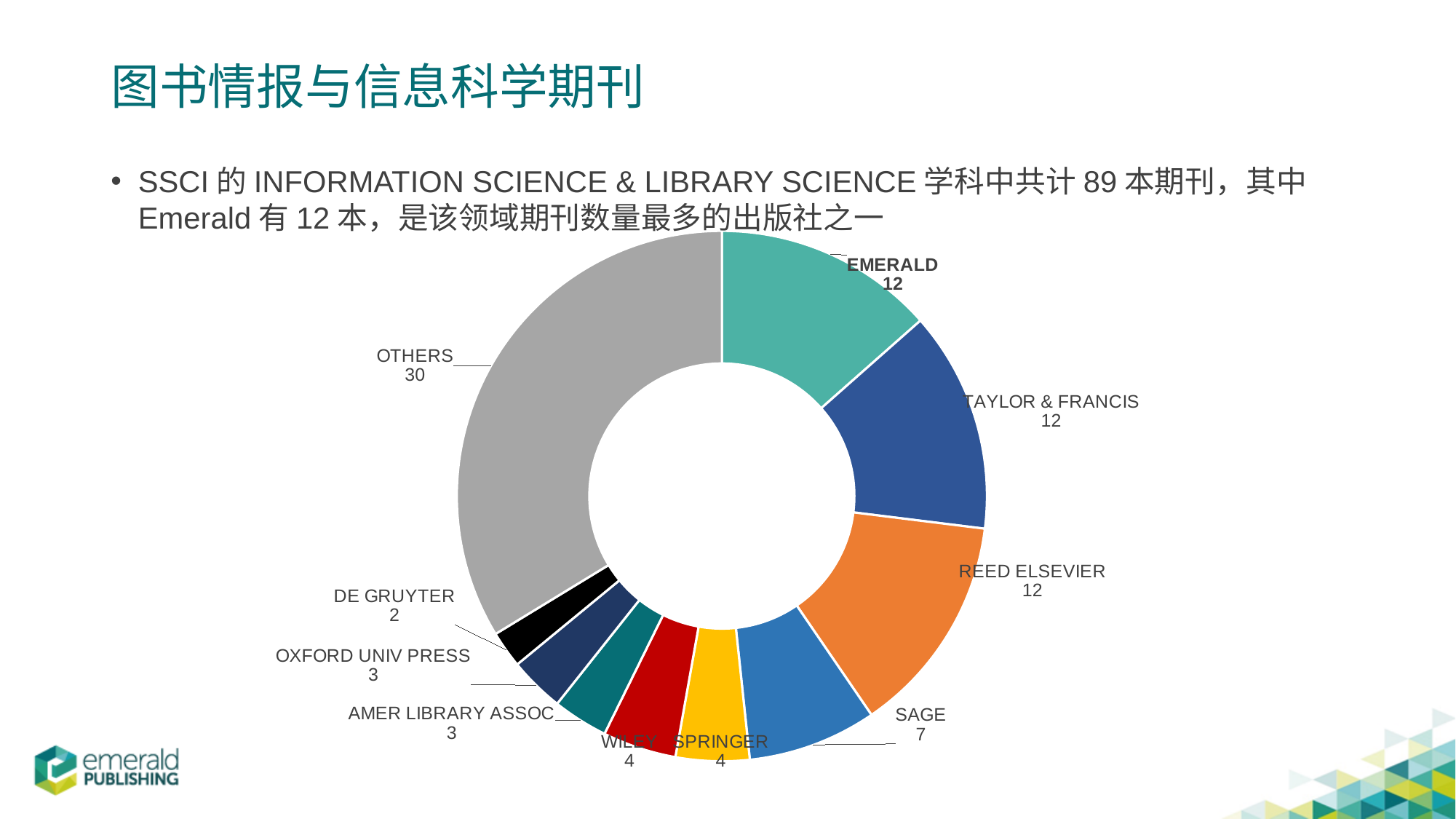

# 图书情报与信息科学期刊
SSCI的INFORMATION SCIENCE & LIBRARY SCIENCE学科中共计89本期刊，其中Emerald有12本，是该领域期刊数量最多的出版社之一

### Chart

| Category | 数量 |
|---|---|
| EMERALD | 12.0 |
| TAYLOR & FRANCIS | 12.0 |
| REED ELSEVIER | 12.0 |
| SAGE | 7.0 |
| SPRINGER | 4.0 |
| WILEY | 4.0 |
| AMER LIBRARY ASSOC | 3.0 |
| OXFORD UNIV PRESS | 3.0 |
| DE GRUYTER | 2.0 |
| OTHERS | 30.0 |